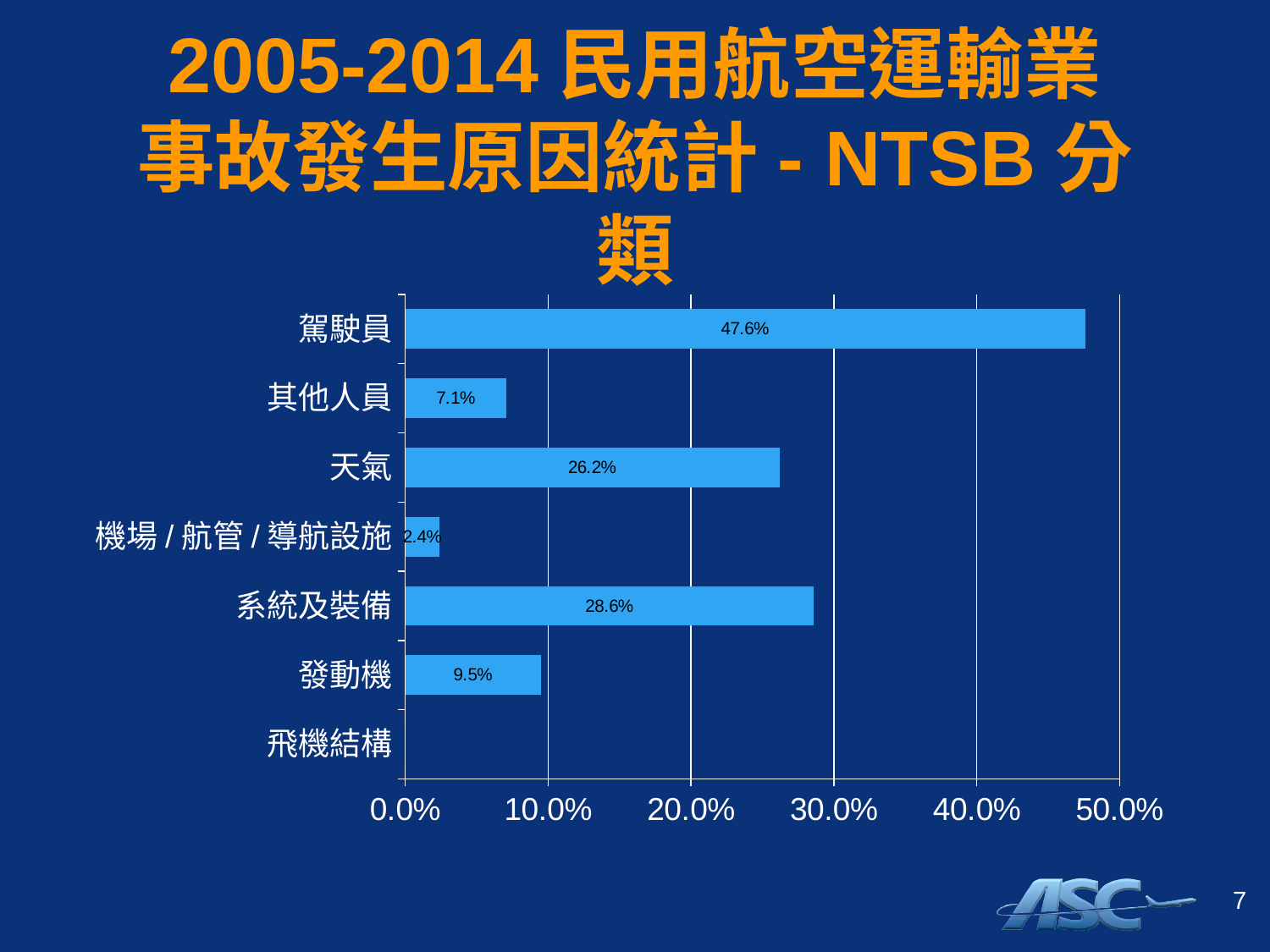

# 2005-2014民用航空運輸業 事故發生原因統計- NTSB分類

### Chart

| Category | 數列 1 |
|---|---|
| 飛機結構 | 0.0 |
| 發動機 | 0.09500000000000001 |
| 系統及裝備 | 0.28600000000000003 |
| 機場/航管/導航設施 | 0.024 |
| 天氣 | 0.262 |
| 其他人員 | 0.071 |
| 駕駛員 | 0.47600000000000003 |
7